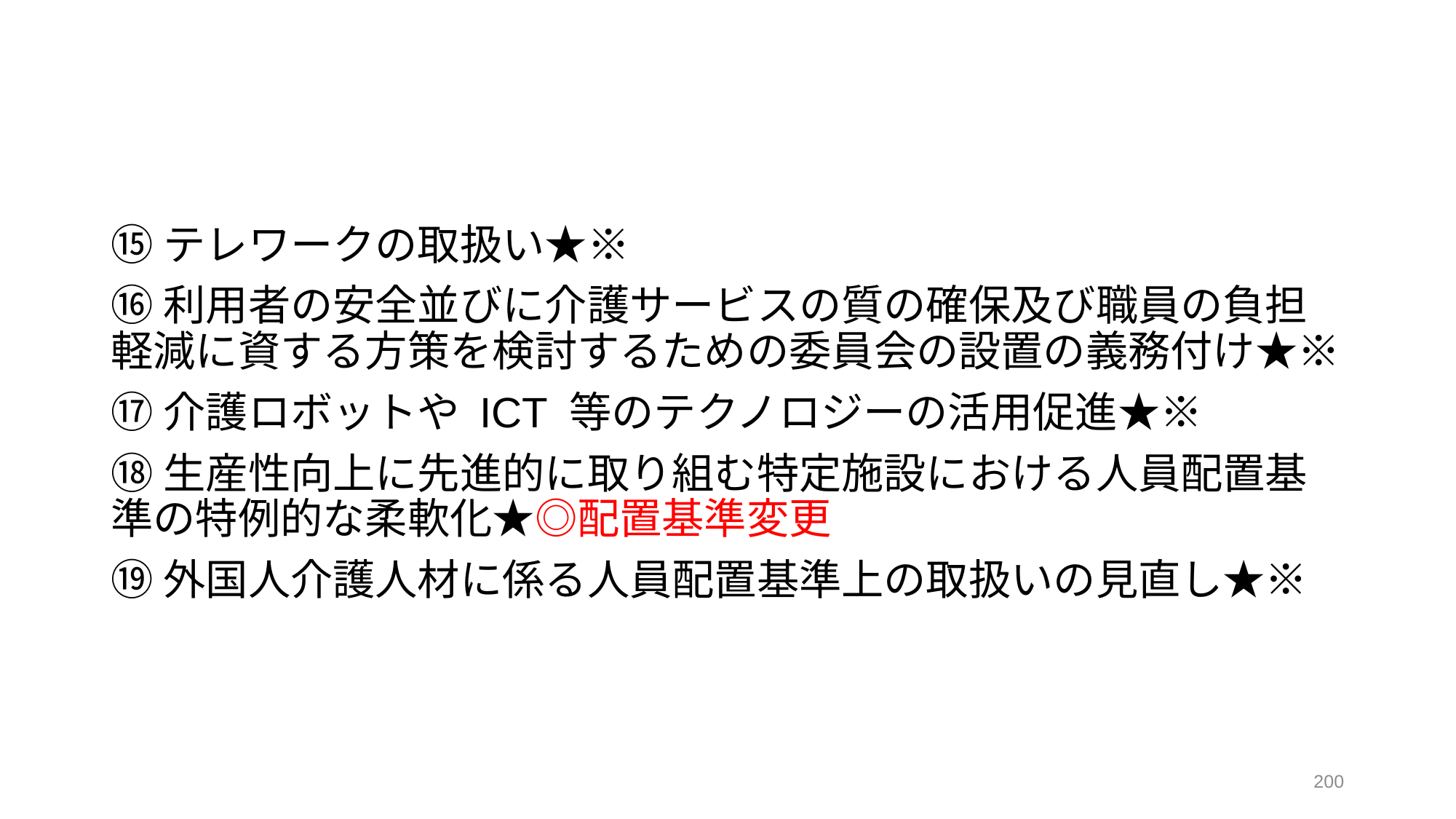

#
⑮テレワークの取扱い★※
⑯利用者の安全並びに介護サービスの質の確保及び職員の負担軽減に資する方策を検討するための委員会の設置の義務付け★※
⑰介護ロボットや ICT 等のテクノロジーの活用促進★※
⑱生産性向上に先進的に取り組む特定施設における人員配置基準の特例的な柔軟化★◎配置基準変更
⑲外国人介護人材に係る人員配置基準上の取扱いの見直し★※
200